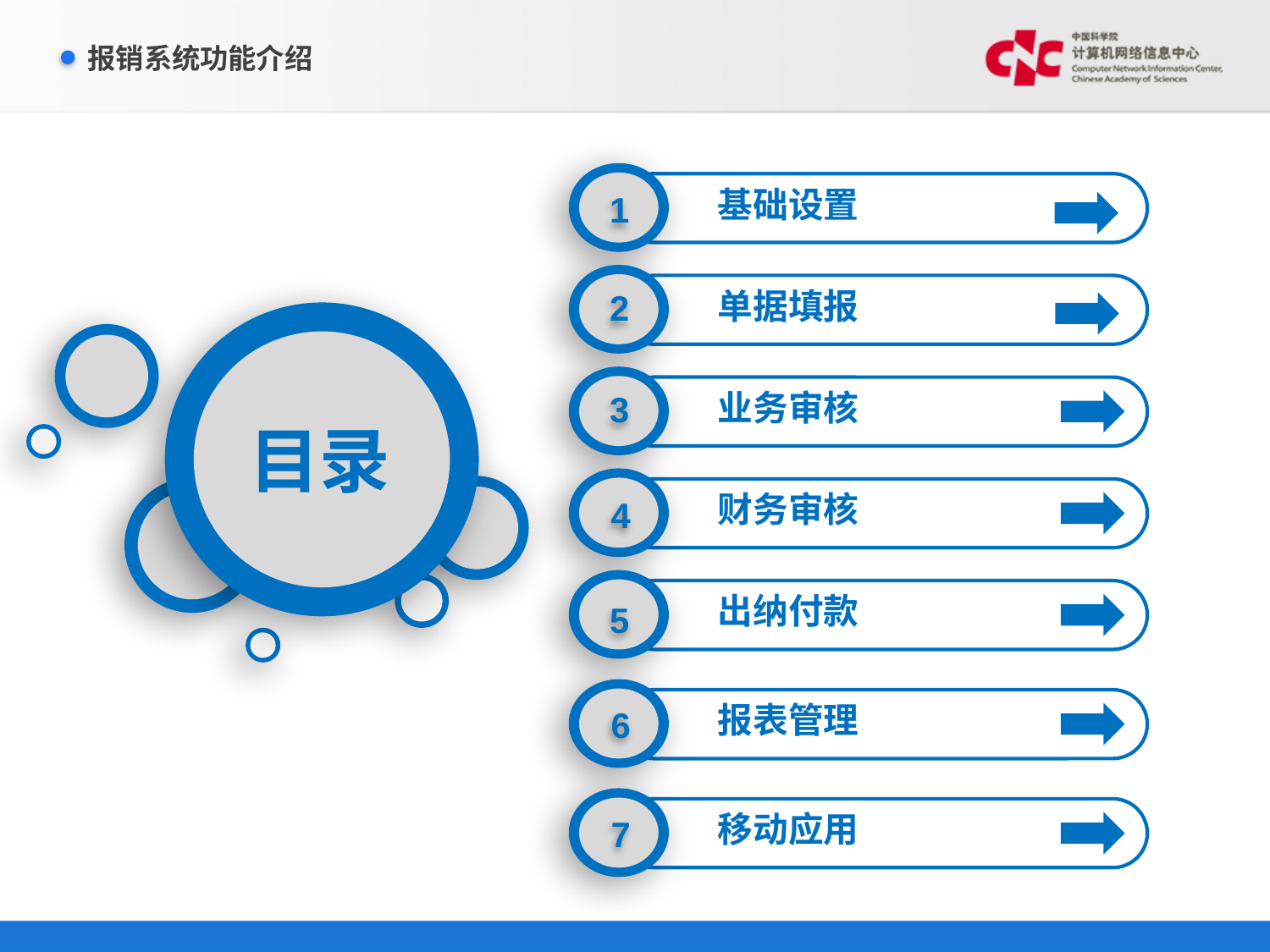

# 报销系统功能介绍

1

基础设置

2

单据填报

3

业务审核

目录

4

财务审核

5

出纳付款

6

报表管理

7

移动应用